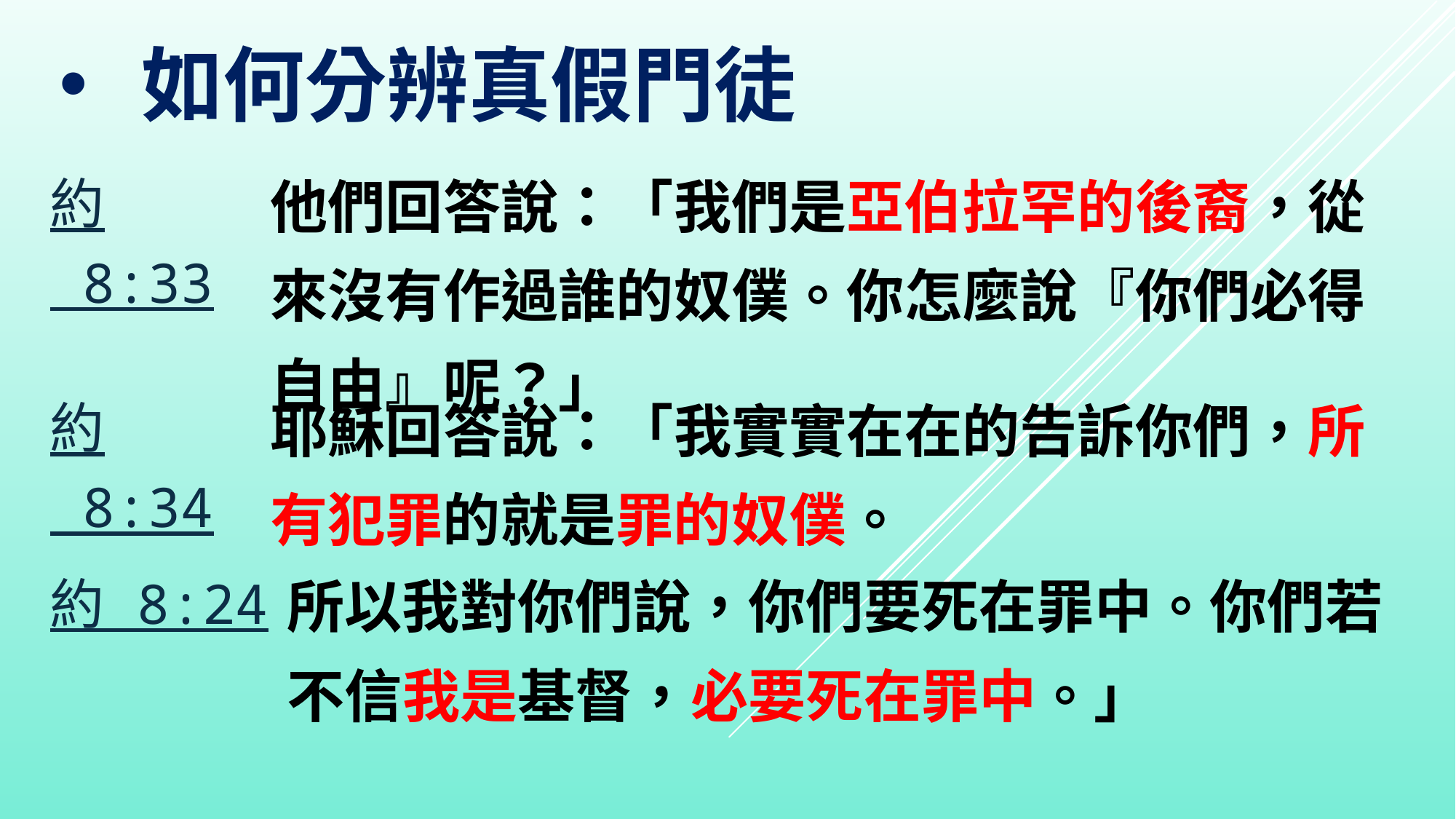

如何分辨真假門徒
| 約 8:33 | 他們回答說：「我們是亞伯拉罕的後裔，從來沒有作過誰的奴僕。你怎麼說『你們必得自由』呢？」 |
| --- | --- |
| 約 8:34 | 耶穌回答說：「我實實在在的告訴你們，所有犯罪的就是罪的奴僕。 |
| 約 8:24 | 所以我對你們說，你們要死在罪中。你們若不信我是基督，必要死在罪中。」 |
| --- | --- |